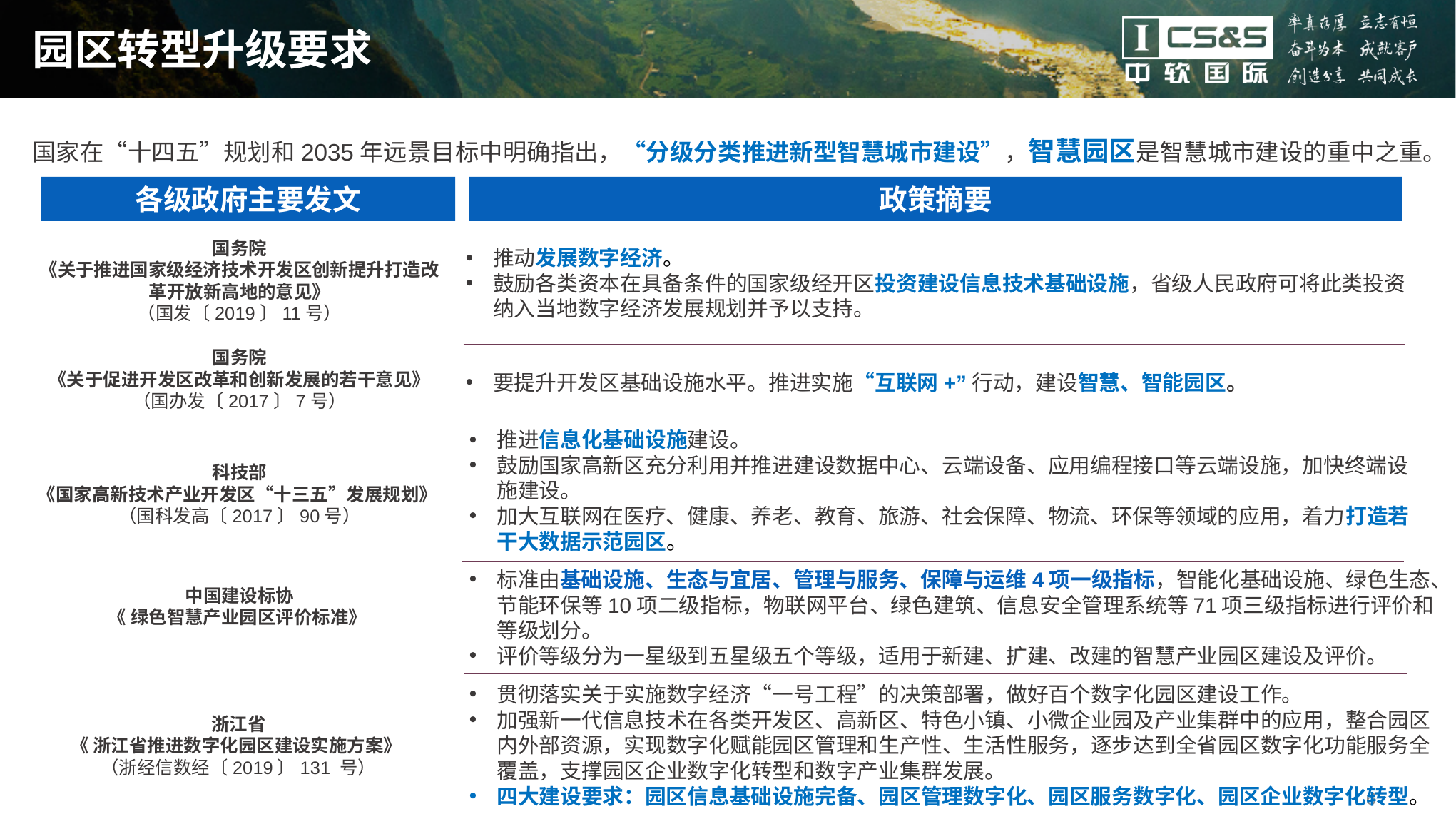

# 园区转型升级要求
国家在“十四五”规划和2035年远景目标中明确指出，“分级分类推进新型智慧城市建设”，智慧园区是智慧城市建设的重中之重。
各级政府主要发文
政策摘要
国务院
《关于推进国家级经济技术开发区创新提升打造改革开放新高地的意见》
（国发〔2019〕11号）
推动发展数字经济。
鼓励各类资本在具备条件的国家级经开区投资建设信息技术基础设施，省级人民政府可将此类投资纳入当地数字经济发展规划并予以支持。
国务院
《关于促进开发区改革和创新发展的若干意见》
（国办发〔2017〕7号）
要提升开发区基础设施水平。推进实施“互联网+”行动，建设智慧、智能园区。
推进信息化基础设施建设。
鼓励国家高新区充分利用并推进建设数据中心、云端设备、应用编程接口等云端设施，加快终端设施建设。
加大互联网在医疗、健康、养老、教育、旅游、社会保障、物流、环保等领域的应用，着力打造若干大数据示范园区。
科技部
《国家高新技术产业开发区“十三五”发展规划》
（国科发高〔2017〕90号）
标准由基础设施、生态与宜居、管理与服务、保障与运维4项一级指标，智能化基础设施、绿色生态、节能环保等10项二级指标，物联网平台、绿色建筑、信息安全管理系统等71项三级指标进行评价和等级划分。
评价等级分为一星级到五星级五个等级，适用于新建、扩建、改建的智慧产业园区建设及评价。
中国建设标协
《 绿色智慧产业园区评价标准》

贯彻落实关于实施数字经济“一号工程”的决策部署，做好百个数字化园区建设工作。
加强新一代信息技术在各类开发区、高新区、特色小镇、小微企业园及产业集群中的应用，整合园区内外部资源，实现数字化赋能园区管理和生产性、生活性服务，逐步达到全省园区数字化功能服务全覆盖，支撑园区企业数字化转型和数字产业集群发展。
四大建设要求：园区信息基础设施完备、园区管理数字化、园区服务数字化、园区企业数字化转型。
浙江省
《 浙江省推进数字化园区建设实施方案》
（浙经信数经〔2019〕131 号）
6